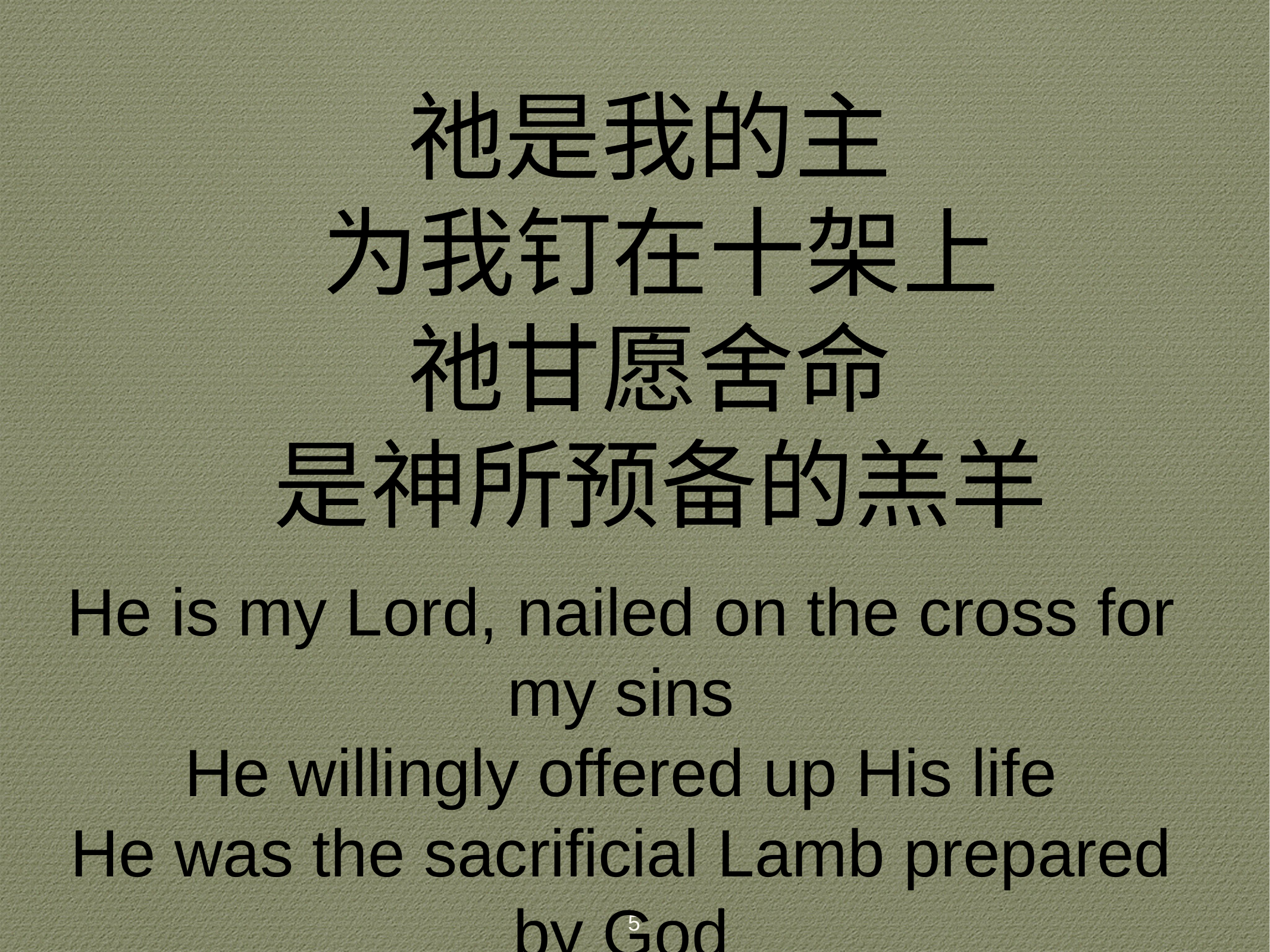

# 祂是我的主
为我钉在十架上
祂甘愿舍命
是神所预备的羔羊
He is my Lord, nailed on the cross for my sins
He willingly offered up His life
He was the sacrificial Lamb prepared by God
5